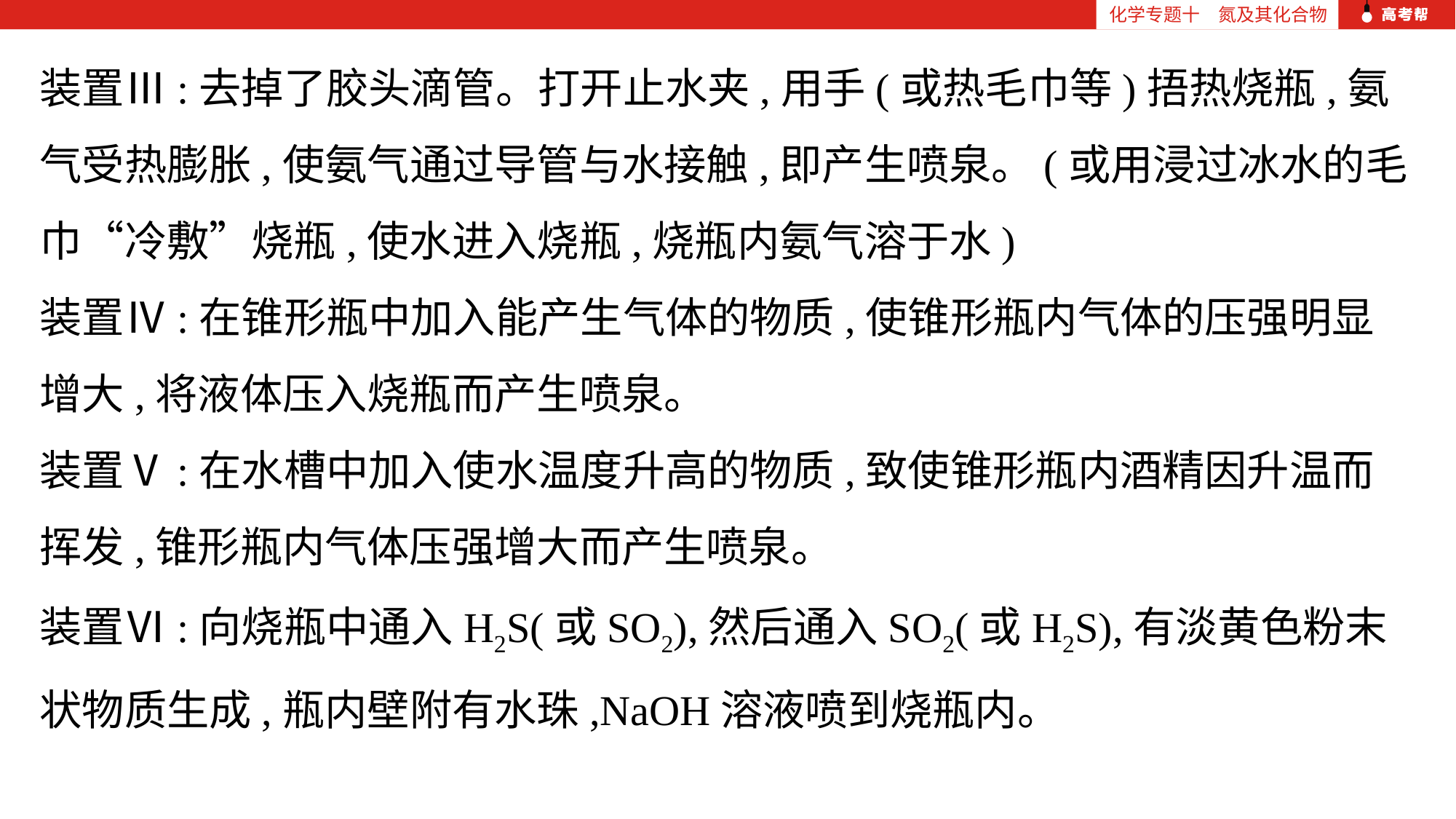

化学专题十　氮及其化合物

装置Ⅲ:去掉了胶头滴管。打开止水夹,用手(或热毛巾等)捂热烧瓶,氨气受热膨胀,使氨气通过导管与水接触,即产生喷泉。(或用浸过冰水的毛巾“冷敷”烧瓶,使水进入烧瓶,烧瓶内氨气溶于水)
装置Ⅳ:在锥形瓶中加入能产生气体的物质,使锥形瓶内气体的压强明显增大,将液体压入烧瓶而产生喷泉。
装置Ⅴ:在水槽中加入使水温度升高的物质,致使锥形瓶内酒精因升温而挥发,锥形瓶内气体压强增大而产生喷泉。
装置Ⅵ:向烧瓶中通入H2S(或SO2),然后通入SO2(或H2S),有淡黄色粉末状物质生成,瓶内壁附有水珠,NaOH溶液喷到烧瓶内。